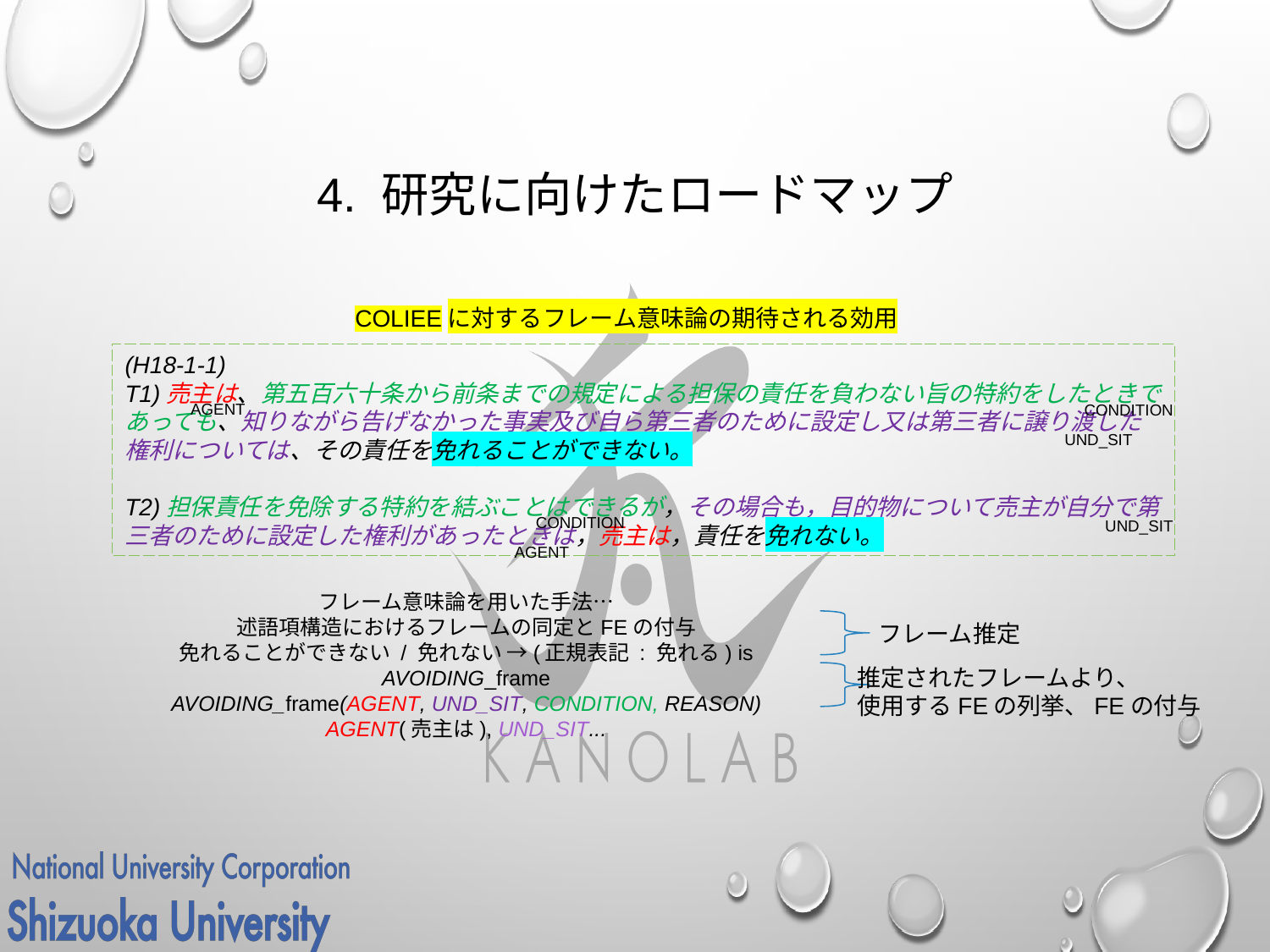

# 4. 研究に向けたロードマップ
COLIEEに対するフレーム意味論の期待される効用

(H18-1-1)
T1)売主は、第五百六十条から前条までの規定による担保の責任を負わない旨の特約をしたときであっても、知りながら告げなかった事実及び自ら第三者のために設定し又は第三者に譲り渡した権利については、その責任を免れることができない。

T2)担保責任を免除する特約を結ぶことはできるが，その場合も，目的物について売主が自分で第三者のために設定した権利があったときは，売主は，責任を免れない。
AGENT
CONDITION
UND_SIT
CONDITION
UND_SIT
AGENT
フレーム意味論を用いた手法…
述語項構造におけるフレームの同定とFEの付与
免れることができない / 免れない →(正規表記 : 免れる) is AVOIDING_frame
AVOIDING_frame(AGENT, UND_SIT, CONDITION, REASON)
AGENT(売主は), UND_SIT...

フレーム推定
推定されたフレームより、
使用するFEの列挙、FEの付与